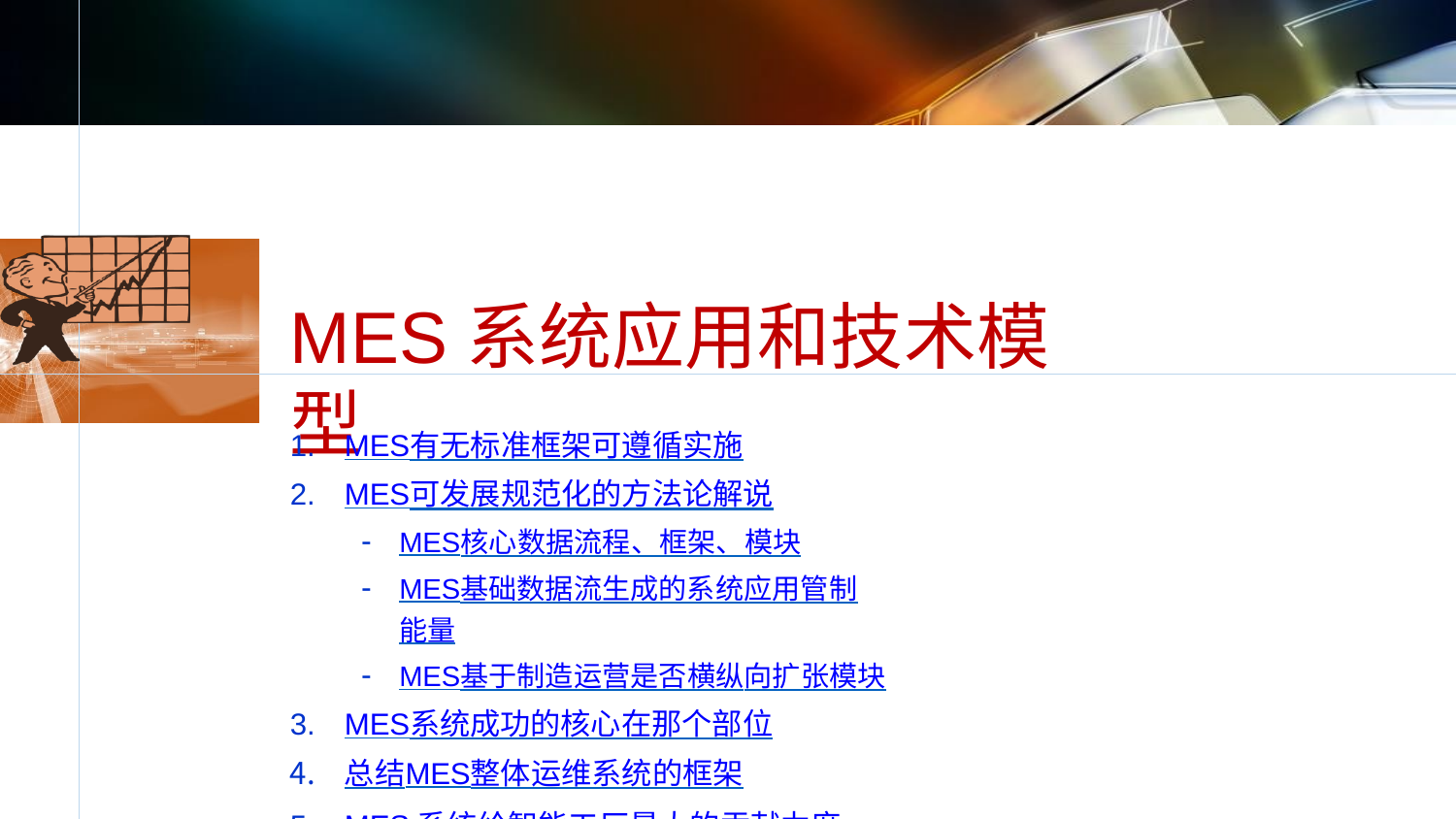

# MES系统应用和技术模型

MES有无标准框架可遵循实施
MES可发展规范化的方法论解说
MES核心数据流程、框架、模块
MES基础数据流生成的系统应用管制能量
MES基于制造运营是否横纵向扩张模块
MES系统成功的核心在那个部位
总结MES整体运维系统的框架
MES系统给智能工厂最大的贡献力度